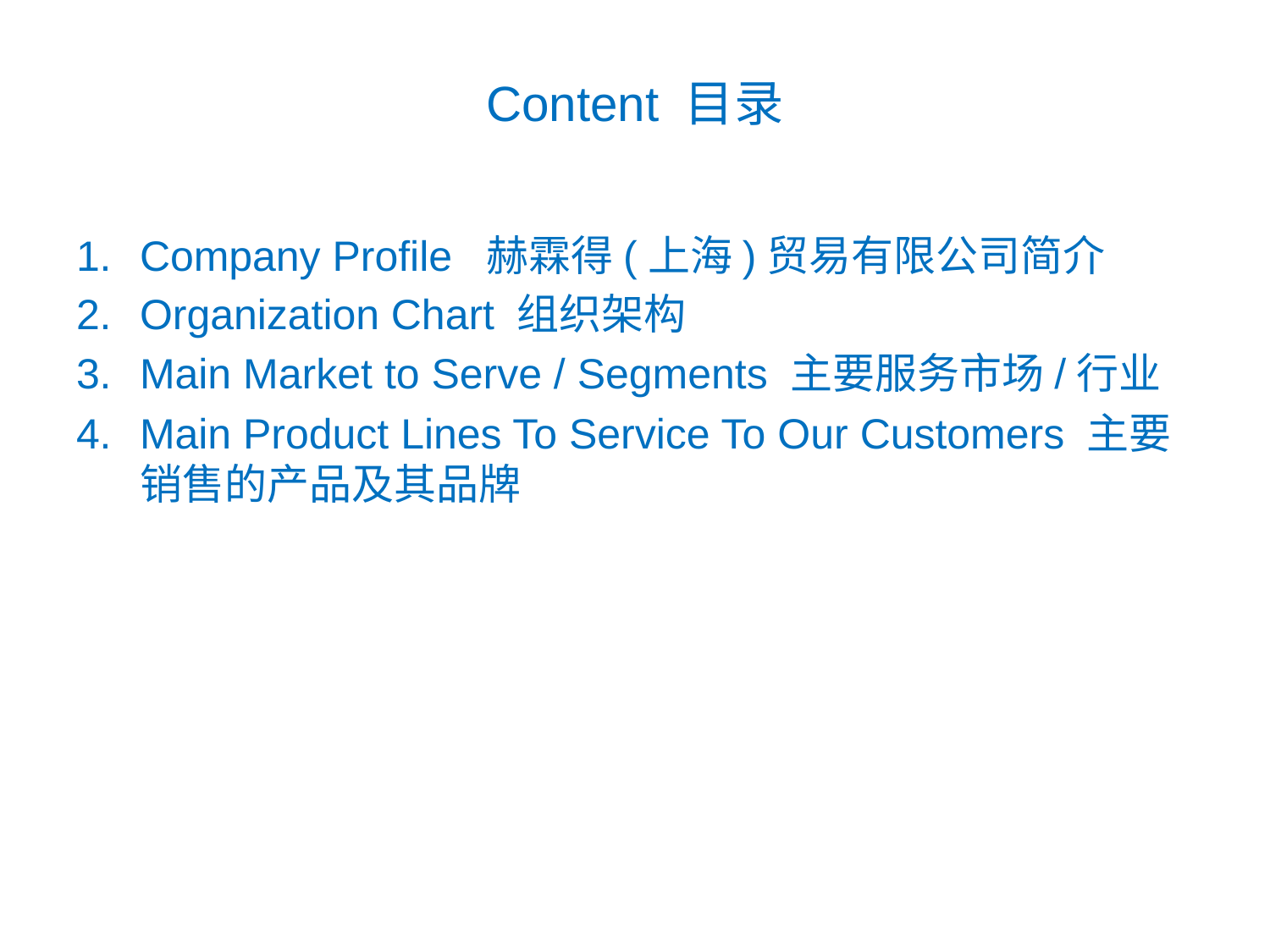

# Content 目录
Company Profile  赫霖得(上海)贸易有限公司简介
Organization Chart 组织架构
Main Market to Serve / Segments 主要服务市场/行业
Main Product Lines To Service To Our Customers 主要销售的产品及其品牌